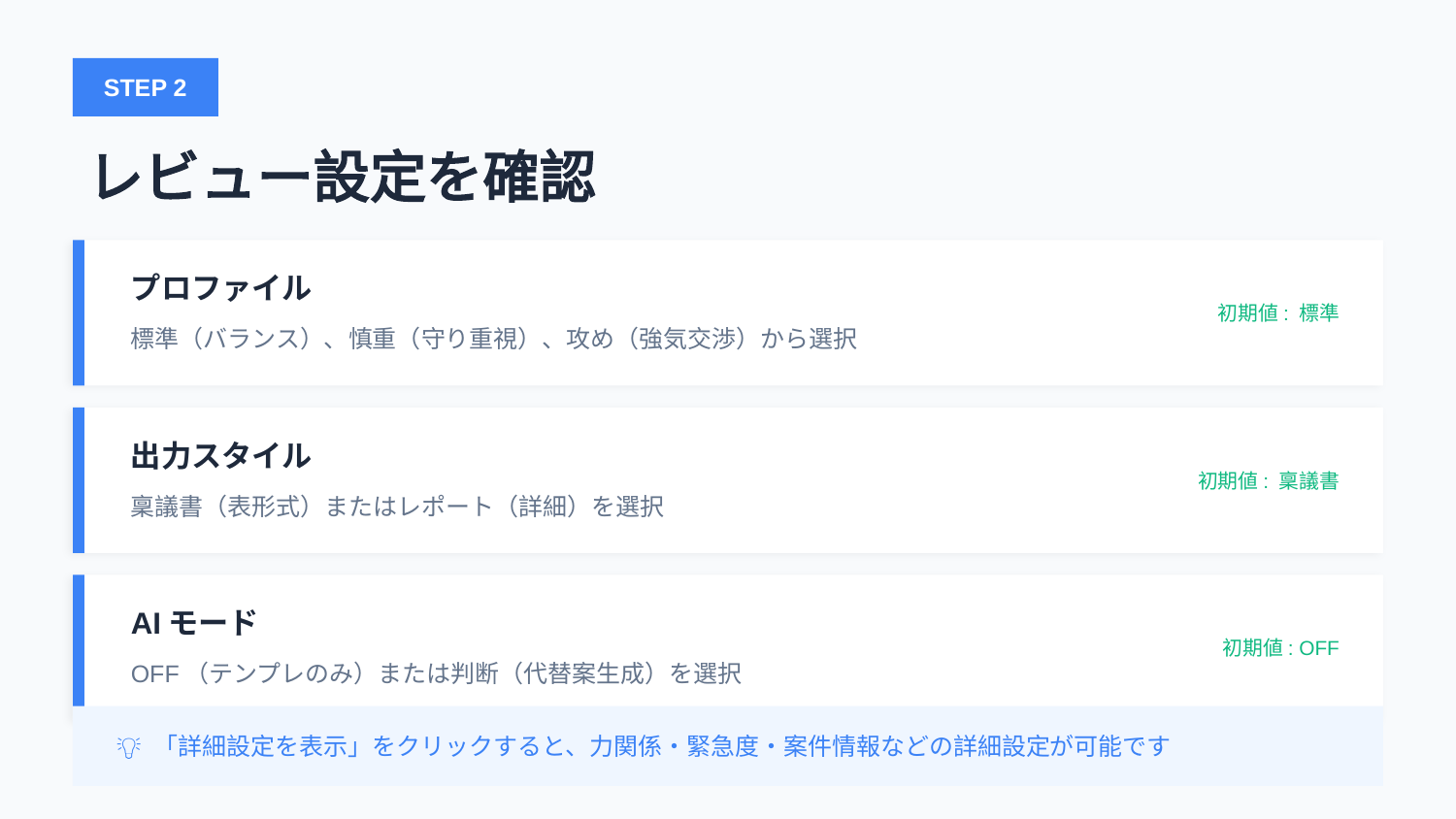

STEP 2
レビュー設定を確認

プロファイル
初期値: 標準
標準（バランス）、慎重（守り重視）、攻め（強気交渉）から選択

出力スタイル
初期値: 稟議書
稟議書（表形式）またはレポート（詳細）を選択

AIモード
初期値: OFF
OFF（テンプレのみ）または判断（代替案生成）を選択

💡 「詳細設定を表示」をクリックすると、力関係・緊急度・案件情報などの詳細設定が可能です